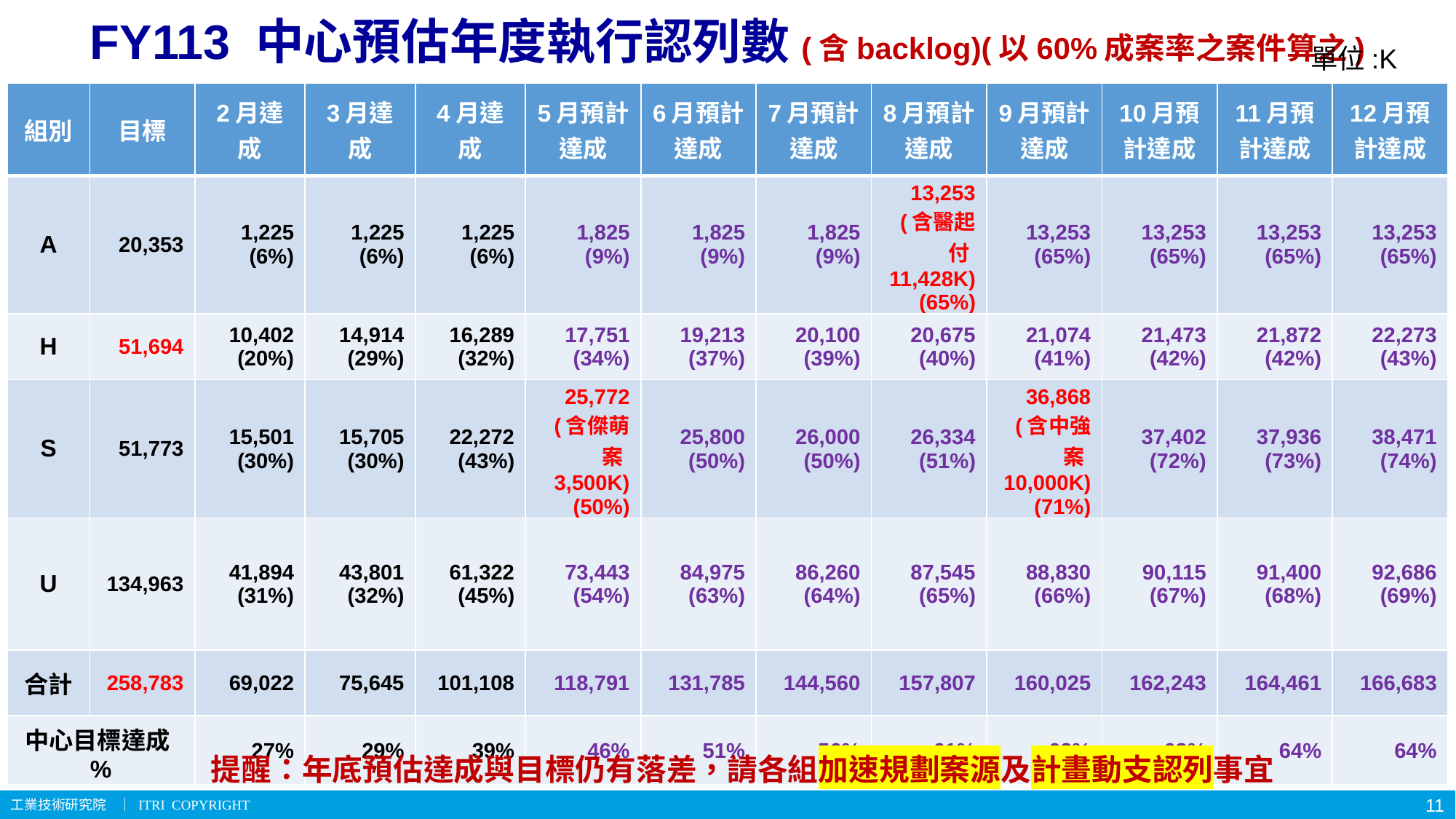

# FY113 中心預估年度執行認列數(含backlog)(以60%成案率之案件算之)
單位:K
| 組別 | 目標 | 2月達成 | 3月達成 | 4月達成 | 5月預計達成 | 6月預計達成 | 7月預計達成 | 8月預計達成 | 9月預計達成 | 10月預計達成 | 11月預計達成 | 12月預計達成 |
| --- | --- | --- | --- | --- | --- | --- | --- | --- | --- | --- | --- | --- |
| A | 20,353 | 1,225 (6%) | 1,225 (6%) | 1,225 (6%) | 1,825 (9%) | 1,825 (9%) | 1,825 (9%) | 13,253 (含醫起付11,428K) (65%) | 13,253 (65%) | 13,253 (65%) | 13,253 (65%) | 13,253 (65%) |
| H | 51,694 | 10,402 (20%) | 14,914 (29%) | 16,289 (32%) | 17,751 (34%) | 19,213 (37%) | 20,100 (39%) | 20,675 (40%) | 21,074 (41%) | 21,473 (42%) | 21,872 (42%) | 22,273 (43%) |
| S | 51,773 | 15,501 (30%) | 15,705 (30%) | 22,272 (43%) | 25,772 (含傑萌案3,500K) (50%) | 25,800 (50%) | 26,000 (50%) | 26,334 (51%) | 36,868 (含中強案10,000K) (71%) | 37,402 (72%) | 37,936 (73%) | 38,471 (74%) |
| U | 134,963 | 41,894 (31%) | 43,801 (32%) | 61,322 (45%) | 73,443 (54%) | 84,975 (63%) | 86,260 (64%) | 87,545 (65%) | 88,830 (66%) | 90,115 (67%) | 91,400 (68%) | 92,686 (69%) |
| 合計 | 258,783 | 69,022 | 75,645 | 101,108 | 118,791 | 131,785 | 144,560 | 157,807 | 160,025 | 162,243 | 164,461 | 166,683 |
| 中心目標達成% |  | 27% | 29% | 39% | 46% | 51% | 56% | 61% | 62% | 63% | 64% | 64% |
提醒：年底預估達成與目標仍有落差，請各組加速規劃案源及計畫動支認列事宜